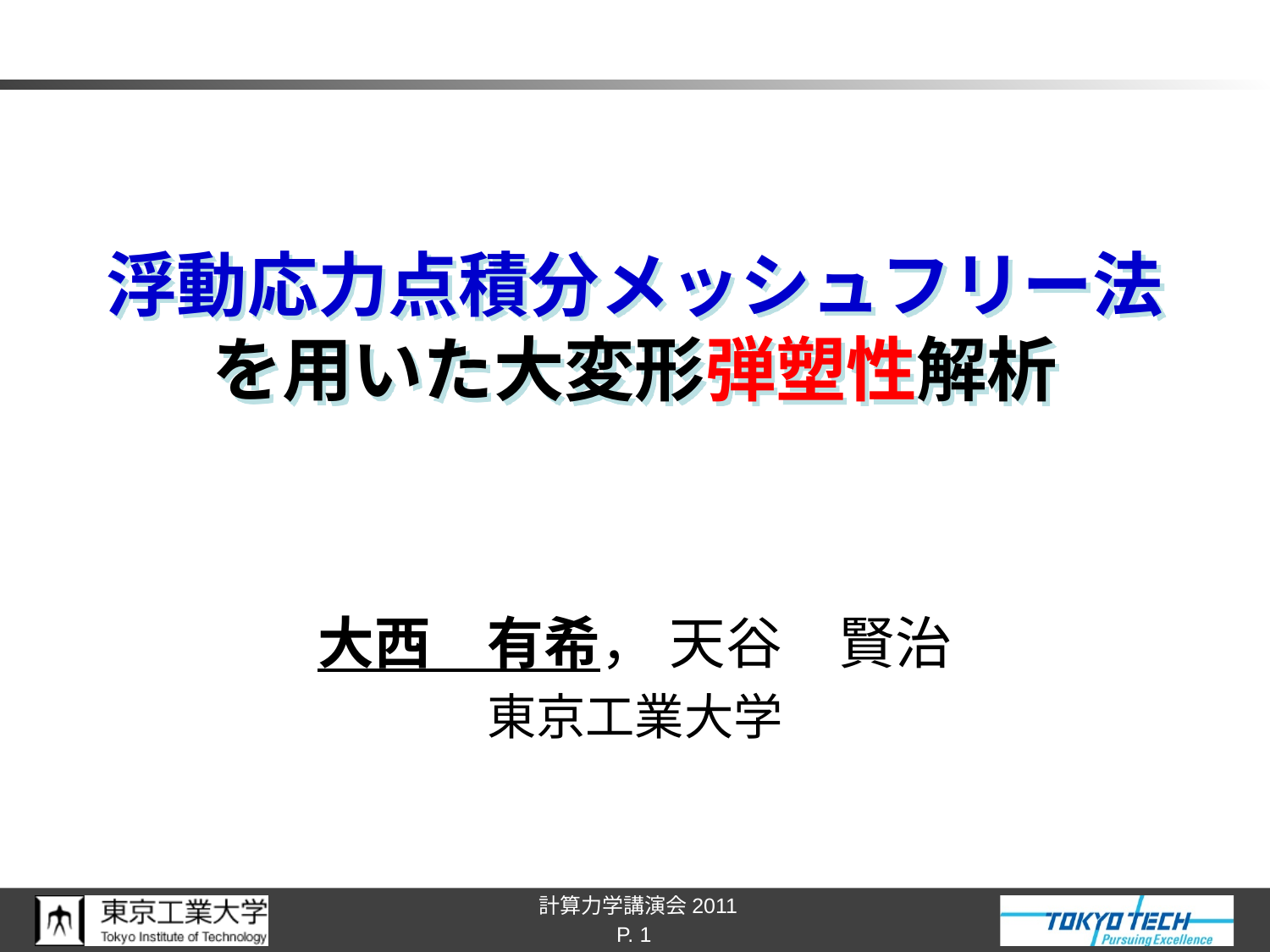

# 浮動応力点積分メッシュフリー法 を用いた大変形弾塑性解析
大西　有希， 天谷　賢治
東京工業大学

P. 1